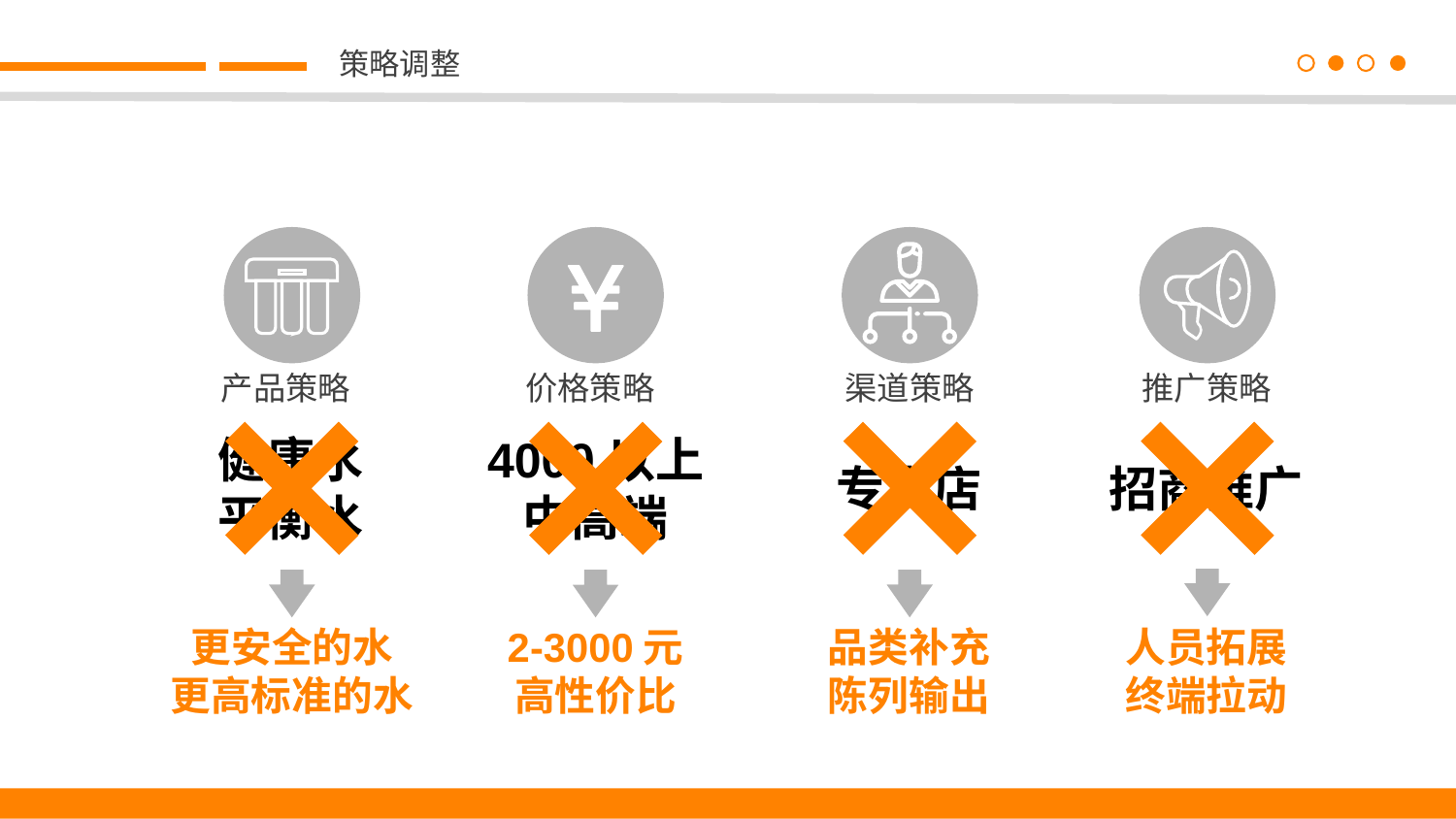

策略调整

产品策略
价格策略
渠道策略
推广策略

健康水
平衡水
4000以上
中高端
专卖店
招商推广

更安全的水
更高标准的水
2-3000元
高性价比
品类补充
陈列输出
人员拓展
终端拉动